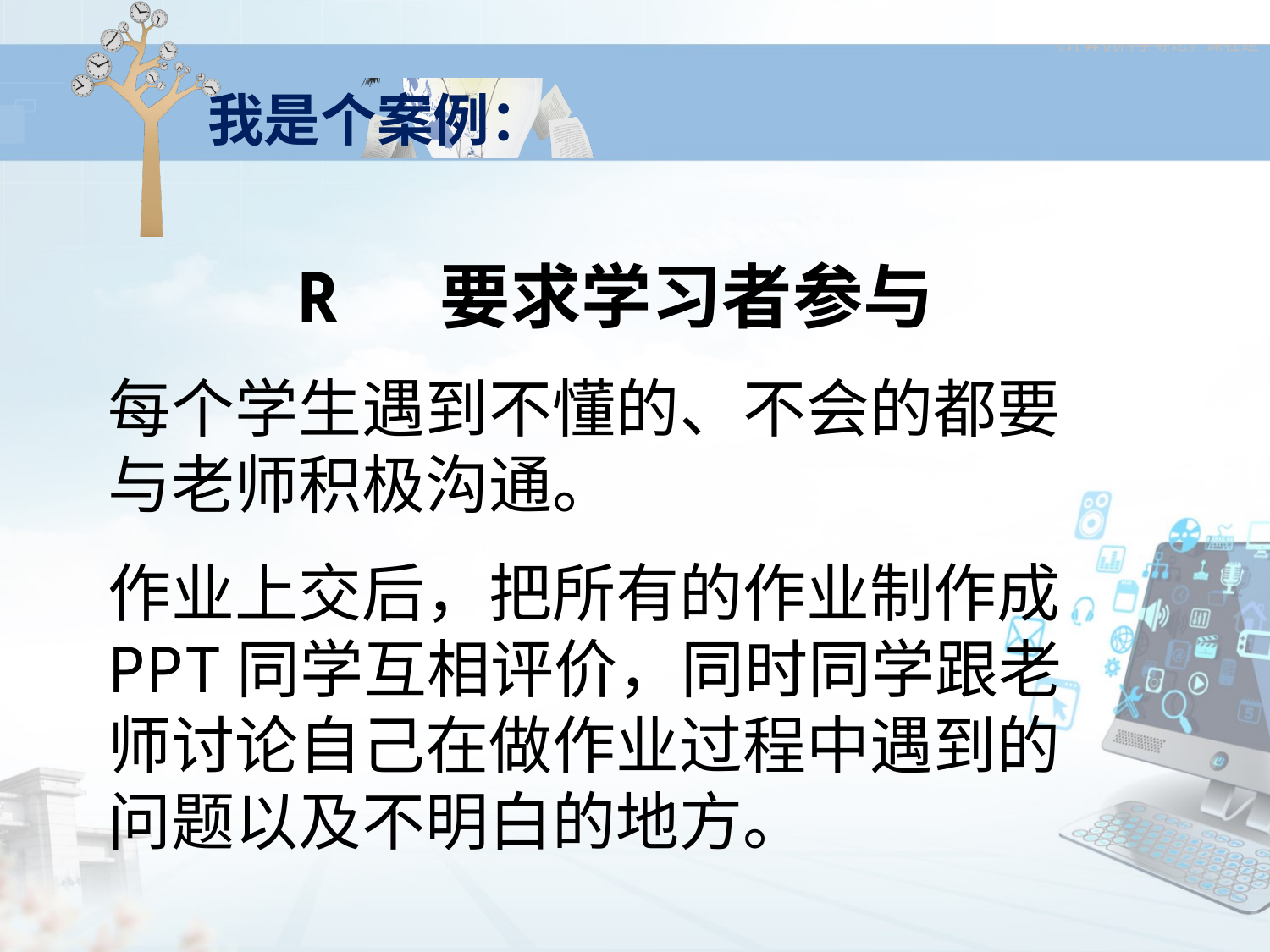

我是个案例：
R  要求学习者参与
每个学生遇到不懂的、不会的都要与老师积极沟通。
作业上交后，把所有的作业制作成PPT同学互相评价，同时同学跟老师讨论自己在做作业过程中遇到的问题以及不明白的地方。